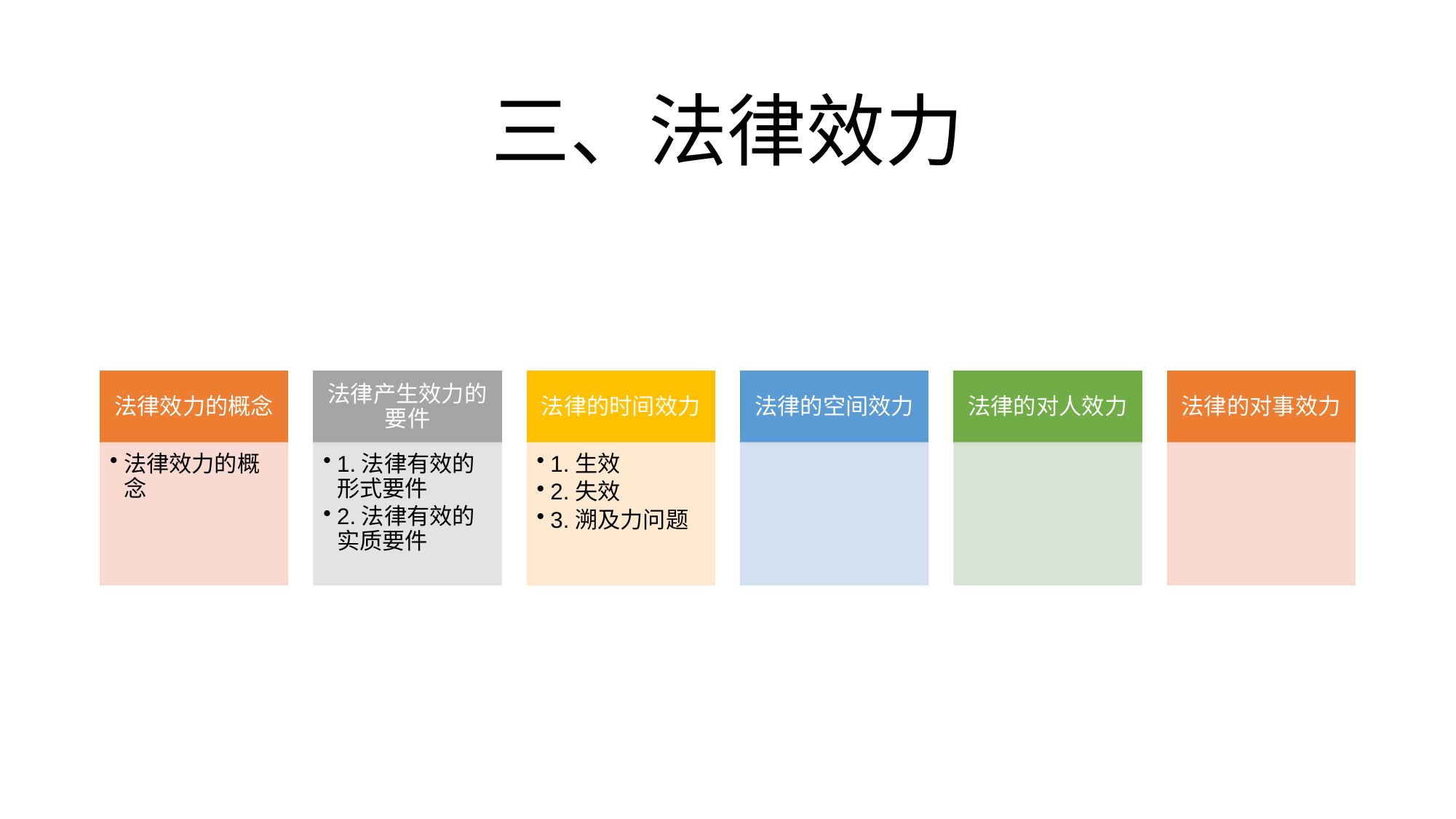

# 三、法律效力
法律效力的概念
法律效力的概念
法律产生效力的要件
1.法律有效的形式要件
2.法律有效的实质要件
法律的时间效力
1.生效
2.失效
3.溯及力问题
法律的空间效力
法律的对人效力
法律的对事效力